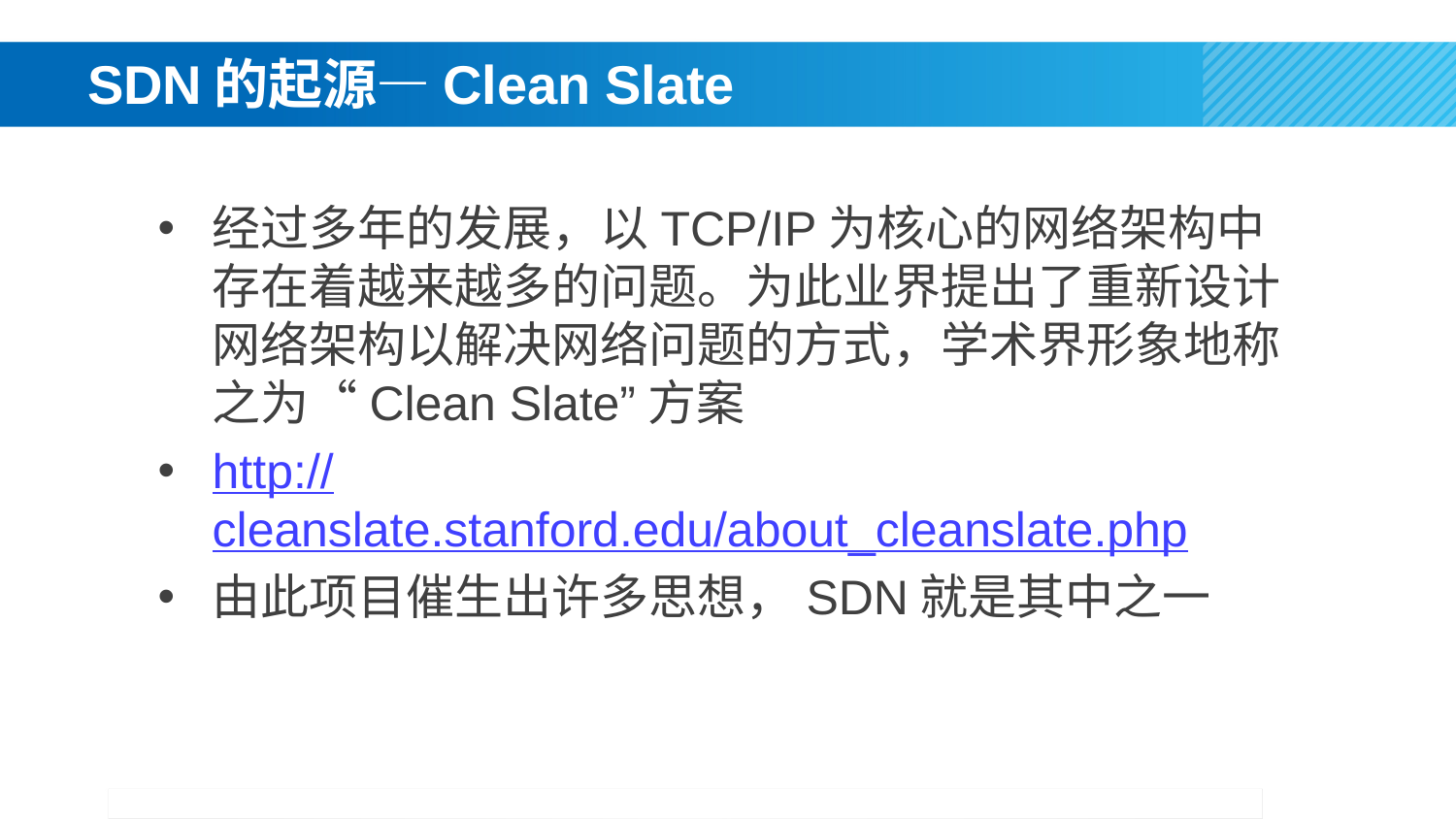

# SDN的起源—Clean Slate
经过多年的发展，以TCP/IP为核心的网络架构中存在着越来越多的问题。为此业界提出了重新设计网络架构以解决网络问题的方式，学术界形象地称之为“Clean Slate”方案
http://cleanslate.stanford.edu/about_cleanslate.php
由此项目催生出许多思想，SDN就是其中之一